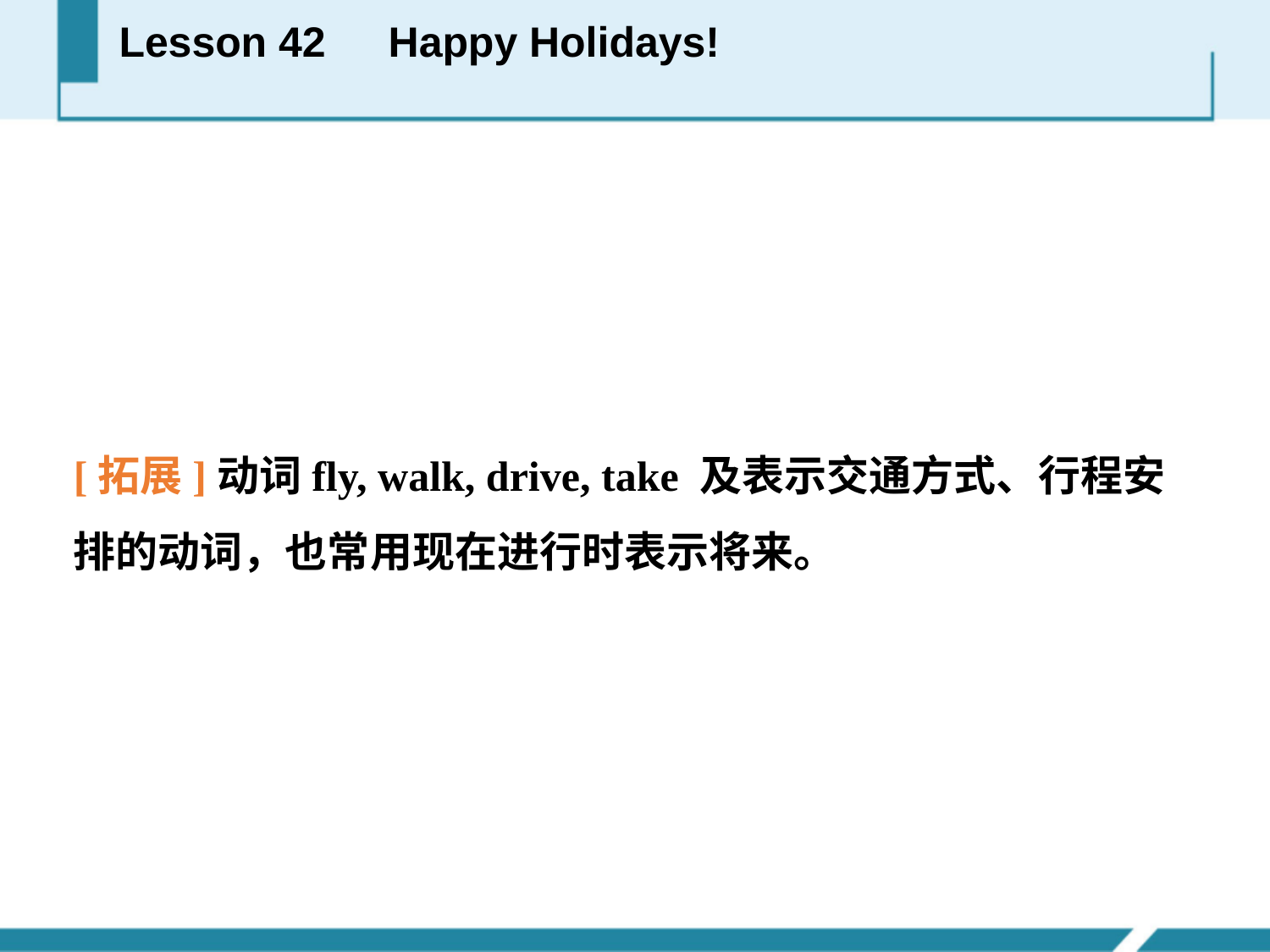

Lesson 42　Happy Holidays!
[拓展]动词fly, walk, drive, take 及表示交通方式、行程安排的动词，也常用现在进行时表示将来。